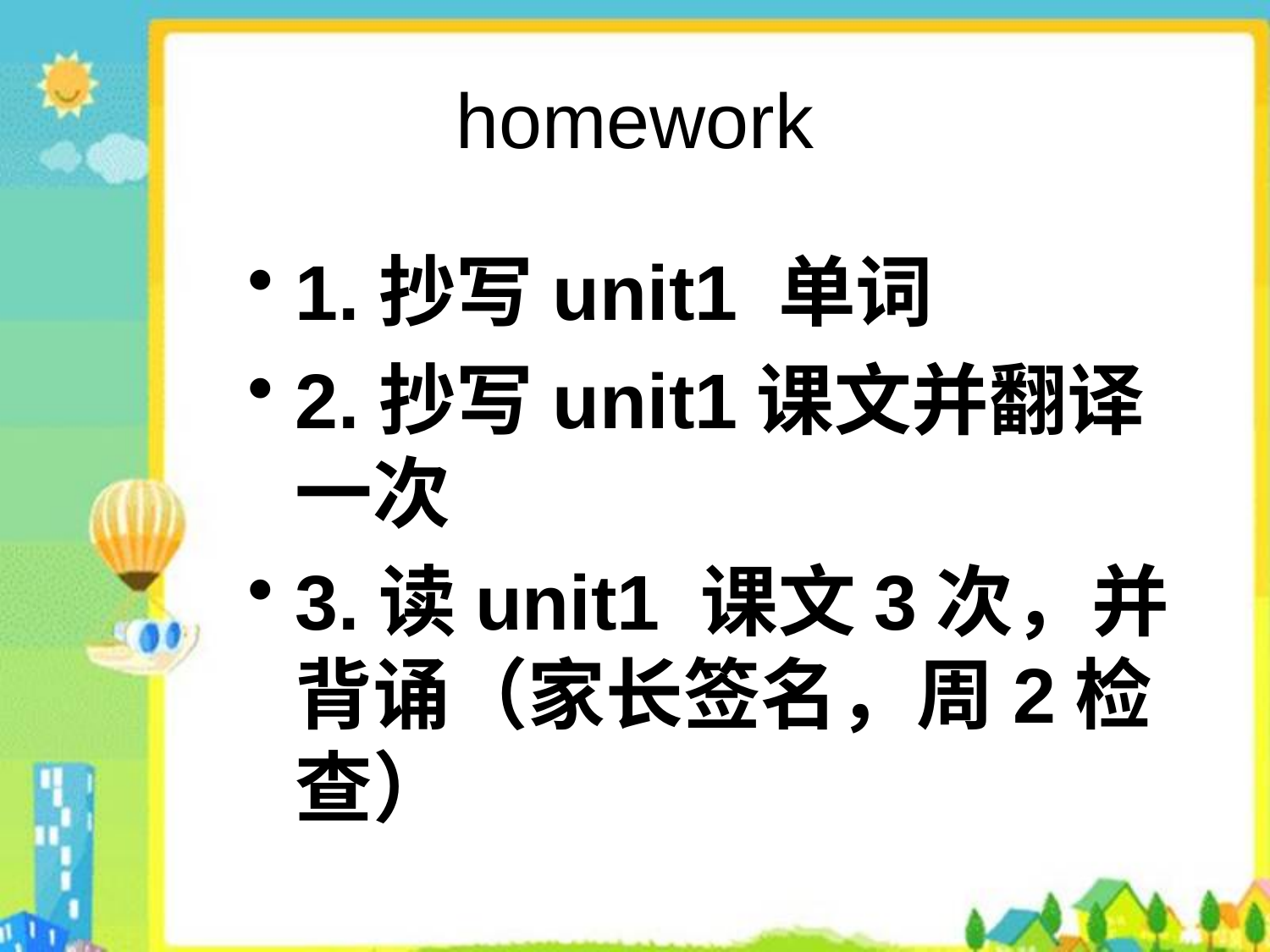

# homework
1.抄写unit1 单词
2.抄写unit1课文并翻译一次
3.读unit1 课文3次，并背诵（家长签名，周2检查）